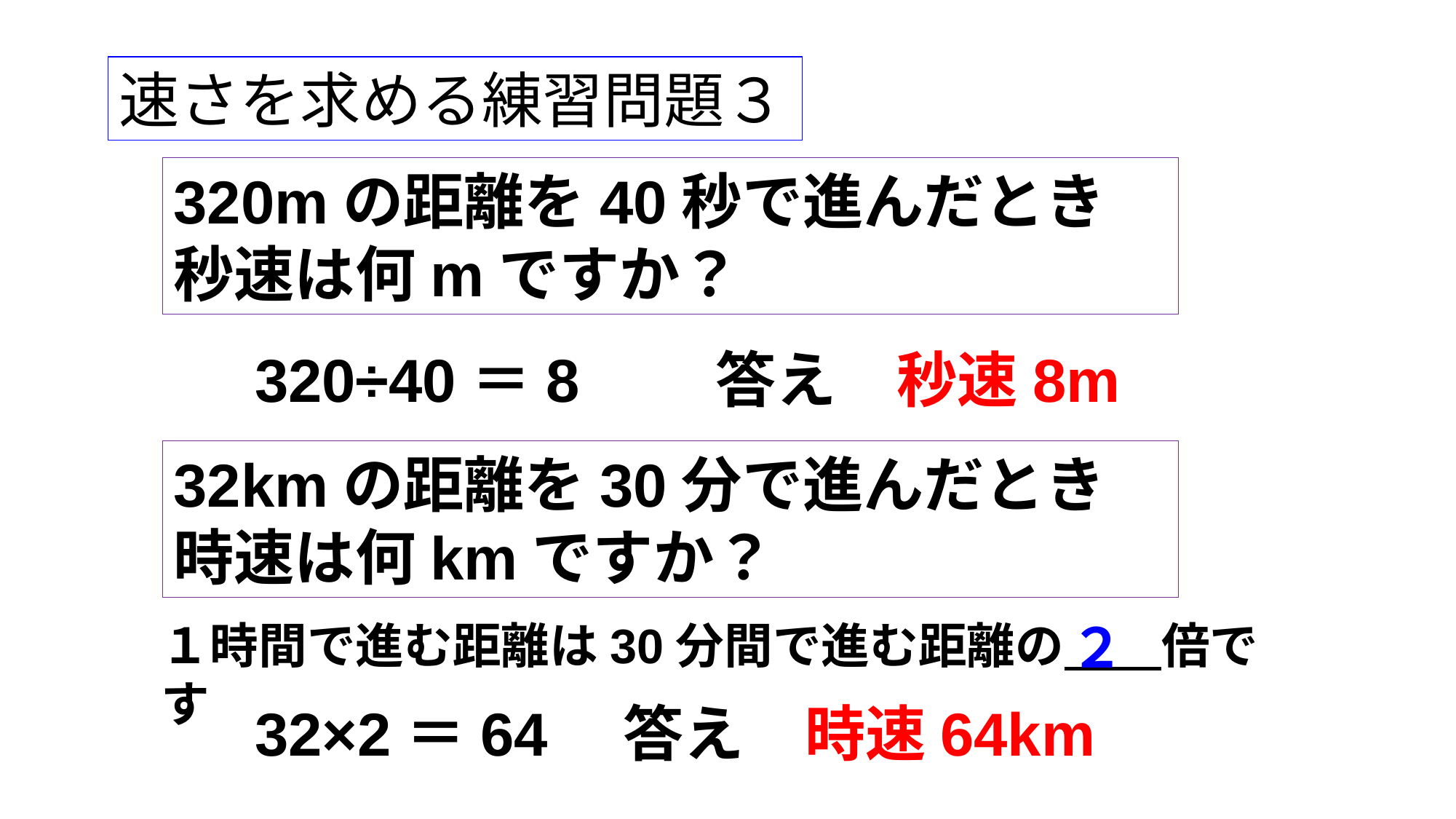

速さを求める練習問題３
320mの距離を40秒で進んだとき
秒速は何mですか？
320÷40＝8　　答え　秒速8m
32kmの距離を30分で進んだとき
時速は何kmですか？
２
１時間で進む距離は30分間で進む距離の　　倍です
32×2＝64　答え　時速64km